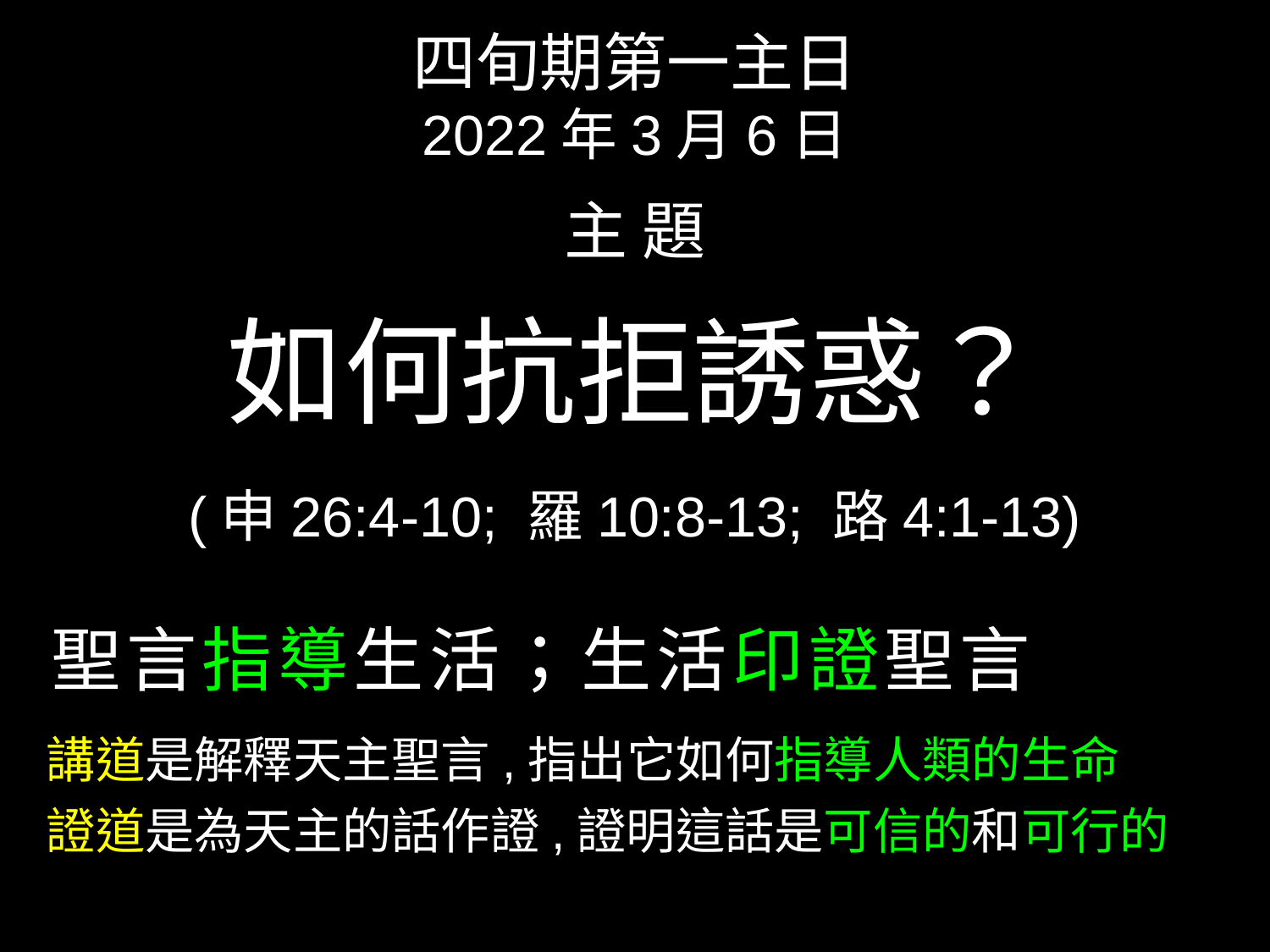

四旬期第一主日
2022年3月6日

主 題
如何抗拒誘惑？
(申26:4-10; 羅10:8-13; 路4:1-13)
 聖言指導生活；生活印證聖言
  講道是解釋天主聖言,指出它如何指導人類的生命
  證道是為天主的話作證,證明這話是可信的和可行的